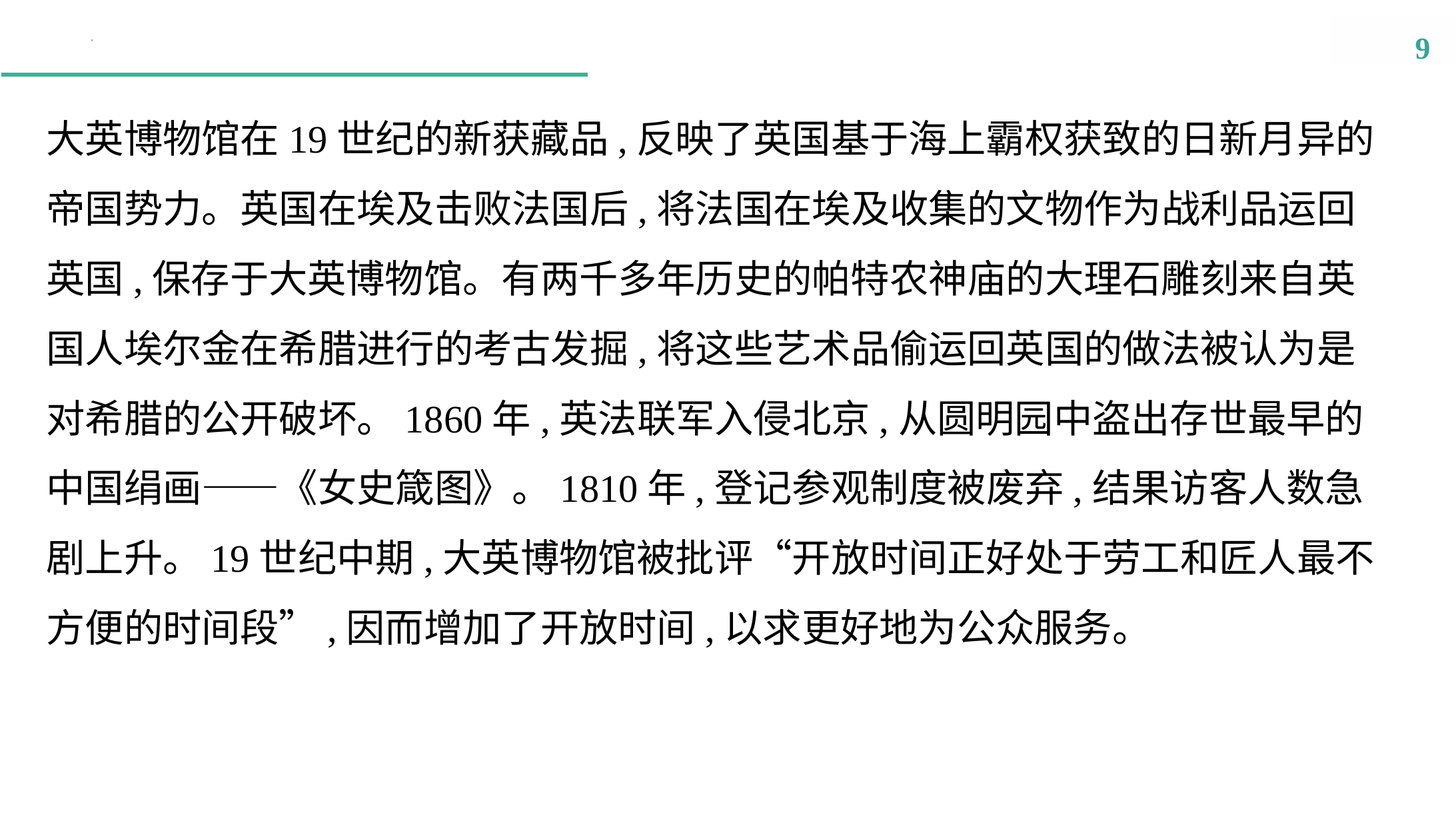

大英博物馆在19世纪的新获藏品,反映了英国基于海上霸权获致的日新月异的帝国势力。英国在埃及击败法国后,将法国在埃及收集的文物作为战利品运回英国,保存于大英博物馆。有两千多年历史的帕特农神庙的大理石雕刻来自英国人埃尔金在希腊进行的考古发掘,将这些艺术品偷运回英国的做法被认为是对希腊的公开破坏。1860年,英法联军入侵北京,从圆明园中盗出存世最早的中国绢画——《女史箴图》。1810年,登记参观制度被废弃,结果访客人数急剧上升。19世纪中期,大英博物馆被批评“开放时间正好处于劳工和匠人最不方便的时间段”,因而增加了开放时间,以求更好地为公众服务。